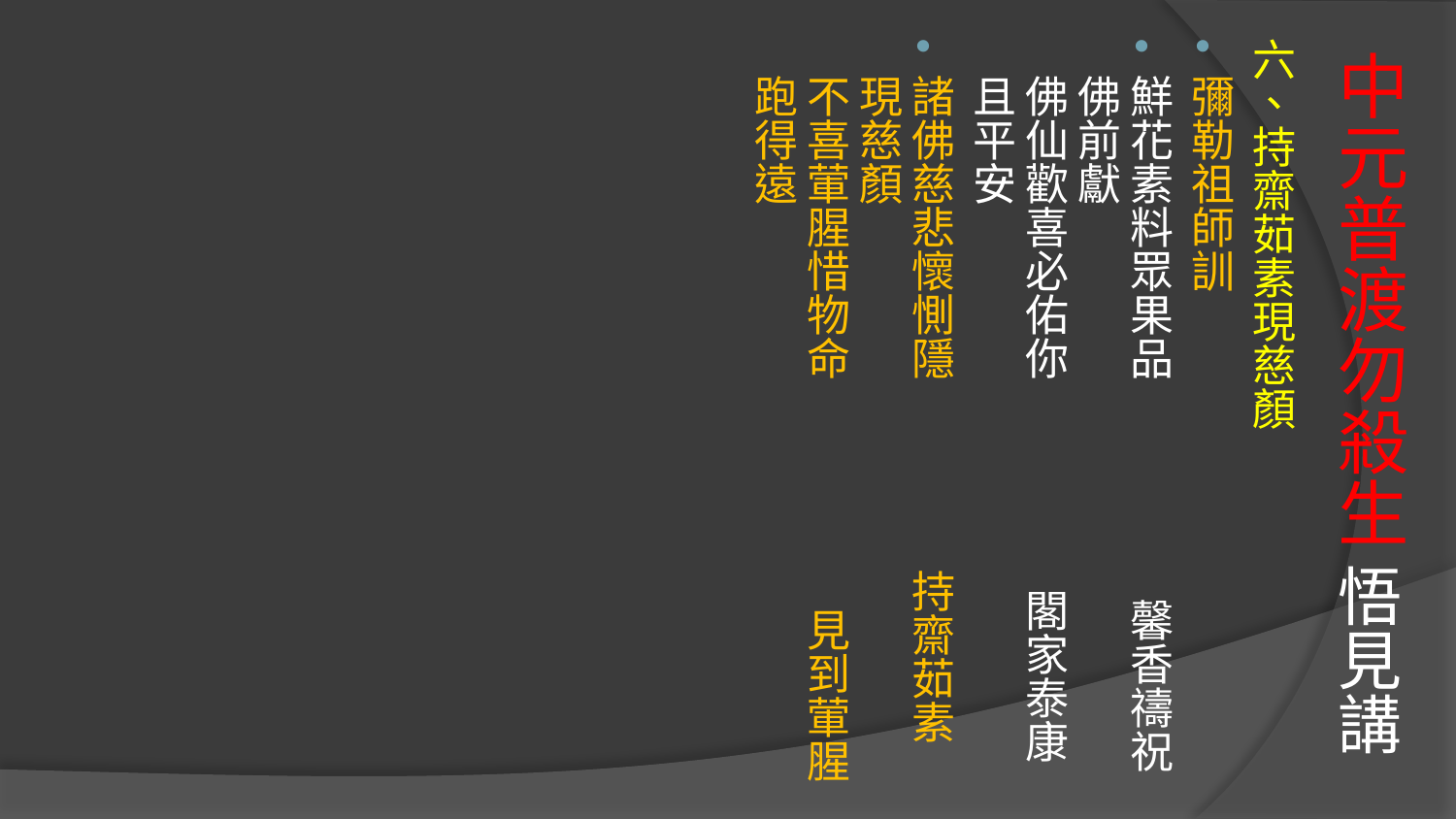

六、持齋茹素現慈顏
彌勒祖師訓
鮮花素料眾果品　                  馨香禱祝佛前獻
佛仙歡喜必佑你　                 閣家泰康且平安
諸佛慈悲懷惻隱　               持齋茹素現慈顏
不喜葷腥惜物命　                   見到葷腥跑得遠

# 中元普渡勿殺生 悟見講